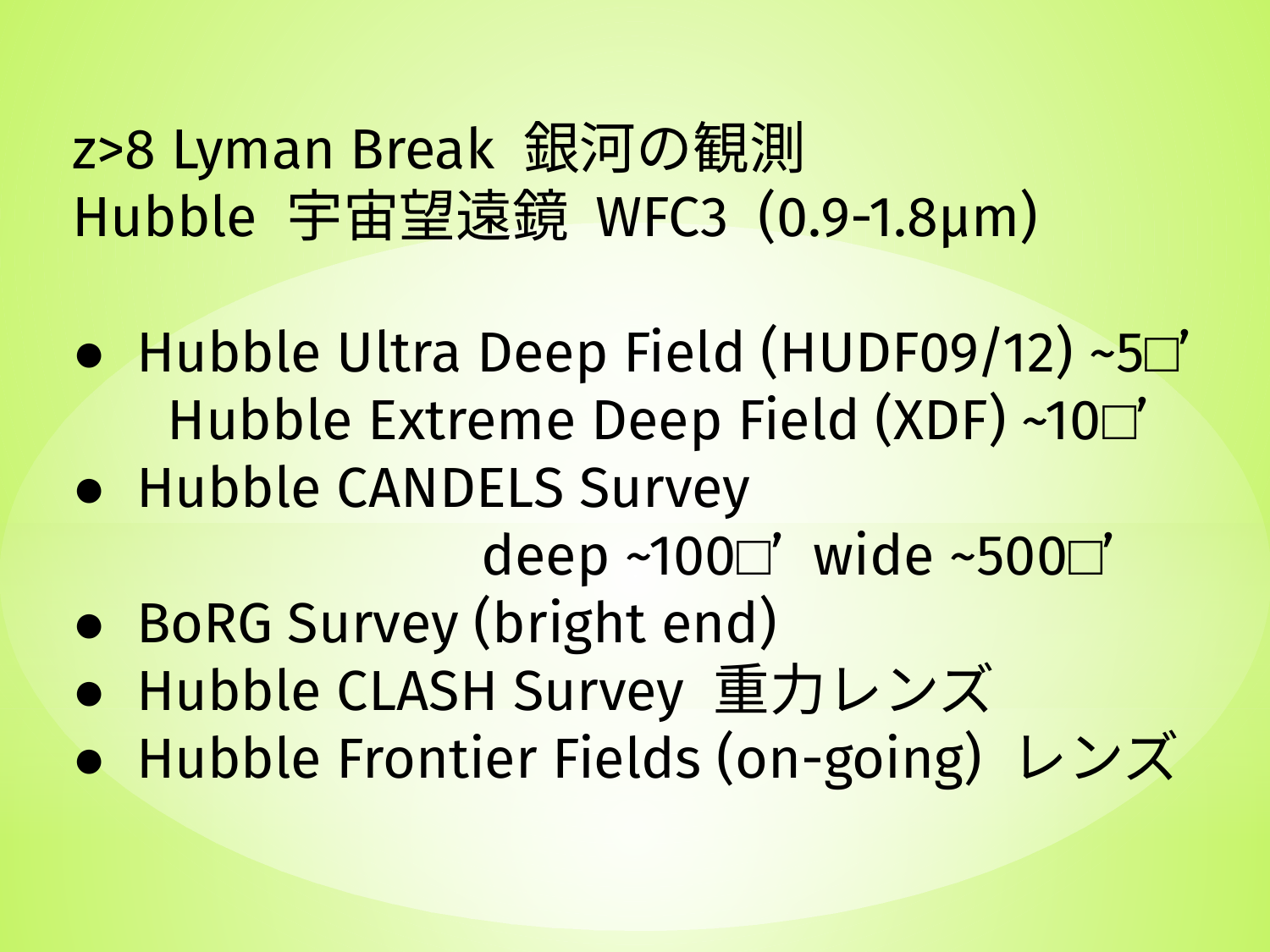

z>8 Lyman Break 銀河の観測
Hubble 宇宙望遠鏡 WFC3  (0.9-1.8μm)

●  Hubble Ultra Deep Field (HUDF09/12) ~5□’
　  Hubble Extreme Deep Field (XDF) ~10□’
●  Hubble CANDELS Survey
　　　　　　　deep ~100□’  wide ~500□’
●  BoRG Survey (bright end)
●  Hubble CLASH Survey 重力レンズ
●  Hubble Frontier Fields (on-going) レンズ